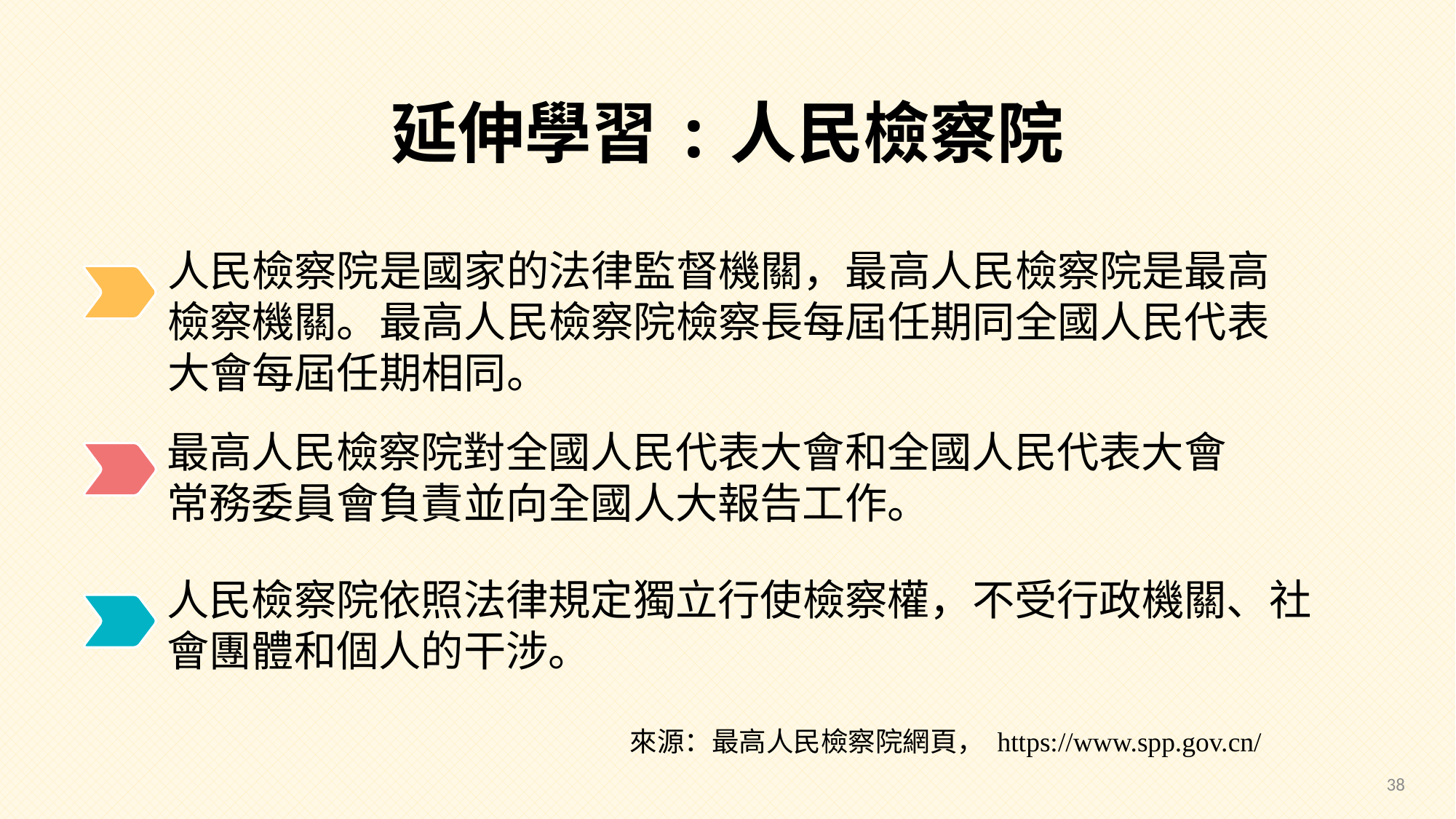

延伸學習:人民檢察院
人民檢察院是國家的法律監督機關，最高人民檢察院是最高檢察機關。最高人民檢察院檢察長每屆任期同全國人民代表大會每屆任期相同。

最高人民檢察院對全國人民代表大會和全國人民代表大會常務委員會負責並向全國人大報告工作。

人民檢察院依照法律規定獨立行使檢察權，不受行政機關、社會團體和個人的干涉。

來源：最高人民檢察院網頁， https://www.spp.gov.cn/
38